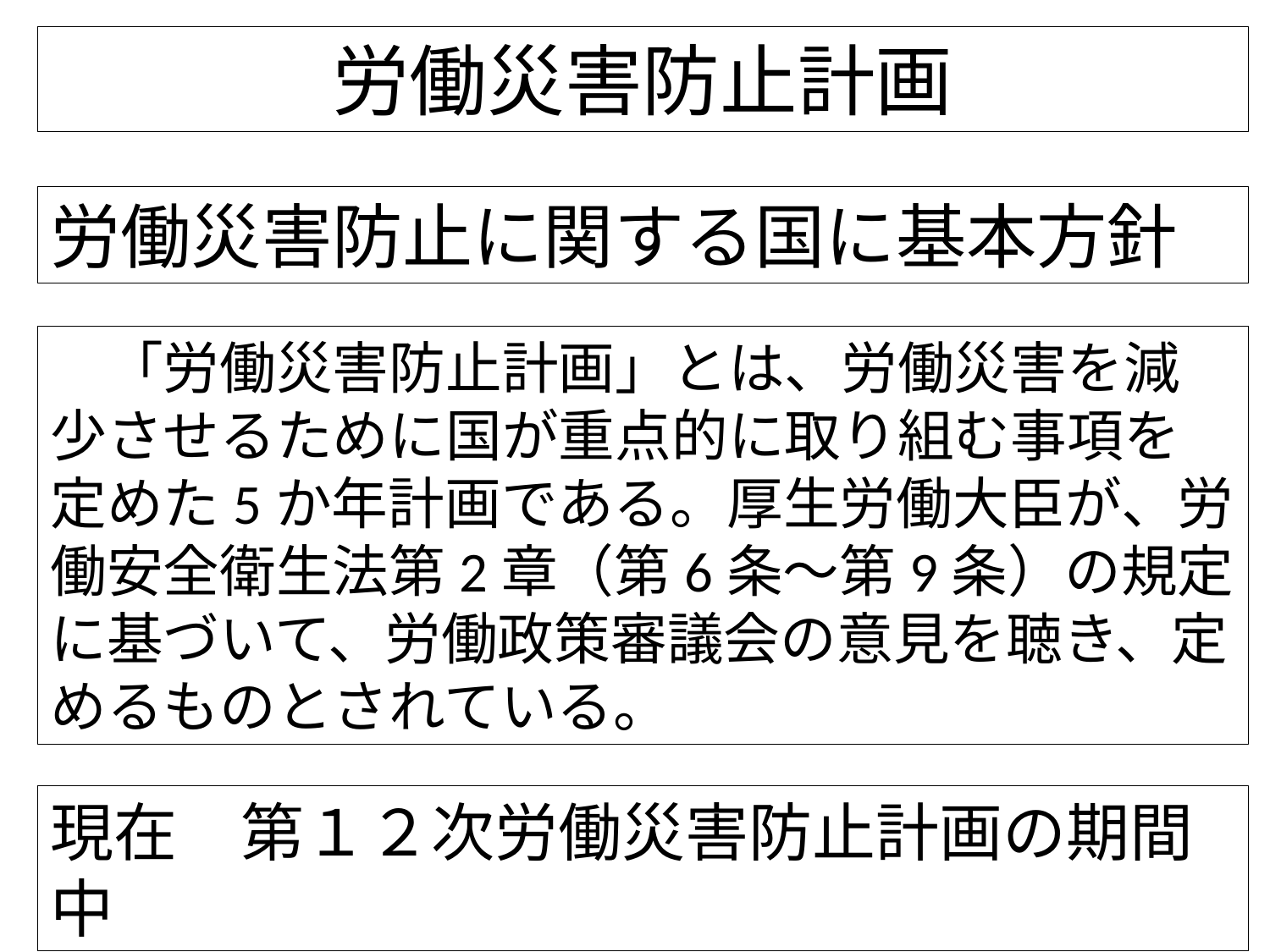

労働災害防止計画
労働災害防止に関する国に基本方針
　「労働災害防止計画」とは、労働災害を減少させるために国が重点的に取り組む事項を定めた5か年計画である。厚生労働大臣が、労働安全衛生法第2章（第6条～第9条）の規定に基づいて、労働政策審議会の意見を聴き、定めるものとされている。
現在　第１２次労働災害防止計画の期間中